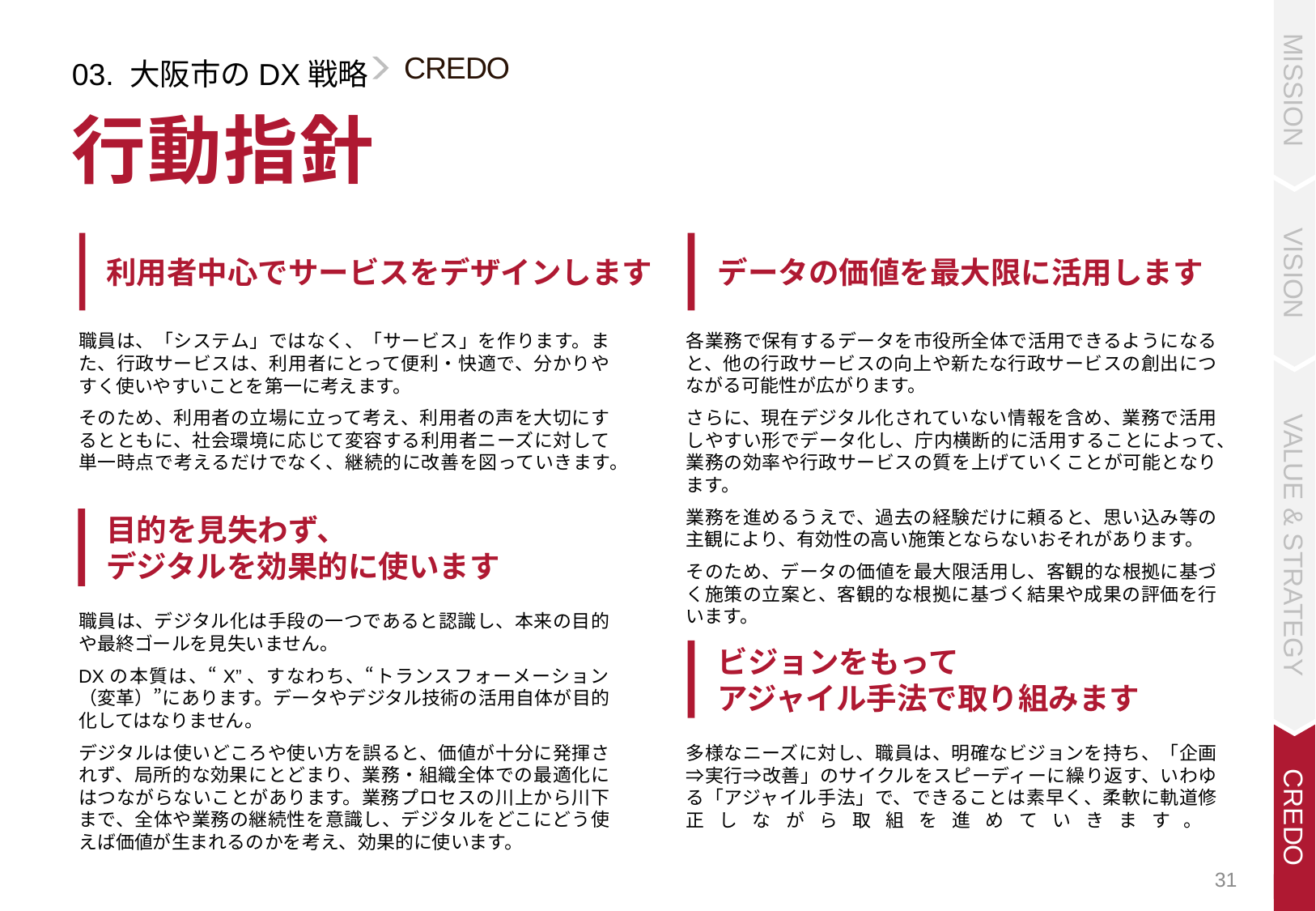

03. 大阪市のDX戦略
CREDO

MISSION
# 行動指針

利用者中心でサービスをデザインします

データの価値を最大限に活用します
VISION
職員は、「システム」ではなく、「サービス」を作ります。また、行政サービスは、利用者にとって便利・快適で、分かりやすく使いやすいことを第一に考えます。
そのため、利用者の立場に立って考え、利用者の声を大切にするとともに、社会環境に応じて変容する利用者ニーズに対して単一時点で考えるだけでなく、継続的に改善を図っていきます。
各業務で保有するデータを市役所全体で活用できるようになると、他の行政サービスの向上や新たな行政サービスの創出につながる可能性が広がります。
さらに、現在デジタル化されていない情報を含め、業務で活用しやすい形でデータ化し、庁内横断的に活用することによって、業務の効率や行政サービスの質を上げていくことが可能となります。
業務を進めるうえで、過去の経験だけに頼ると、思い込み等の主観により、有効性の高い施策とならないおそれがあります。
そのため、データの価値を最大限活用し、客観的な根拠に基づく施策の立案と、客観的な根拠に基づく結果や成果の評価を行います。

目的を見失わず、
デジタルを効果的に使います
VALUE & STRATEGY
職員は、デジタル化は手段の一つであると認識し、本来の目的や最終ゴールを見失いません。
DXの本質は、“X”、すなわち、“トランスフォーメーション（変革）”にあります。データやデジタル技術の活用自体が目的化してはなりません。
デジタルは使いどころや使い方を誤ると、価値が十分に発揮されず、局所的な効果にとどまり、業務・組織全体での最適化にはつながらないことがあります。業務プロセスの川上から川下まで、全体や業務の継続性を意識し、デジタルをどこにどう使えば価値が生まれるのかを考え、効果的に使います。
ビジョンをもって
アジャイル手法で取り組みます

多様なニーズに対し、職員は、明確なビジョンを持ち、「企画⇒実行⇒改善」のサイクルをスピーディーに繰り返す、いわゆる「アジャイル手法」で、できることは素早く、柔軟に軌道修正しながら取組を進めていきます。
CREDO
31